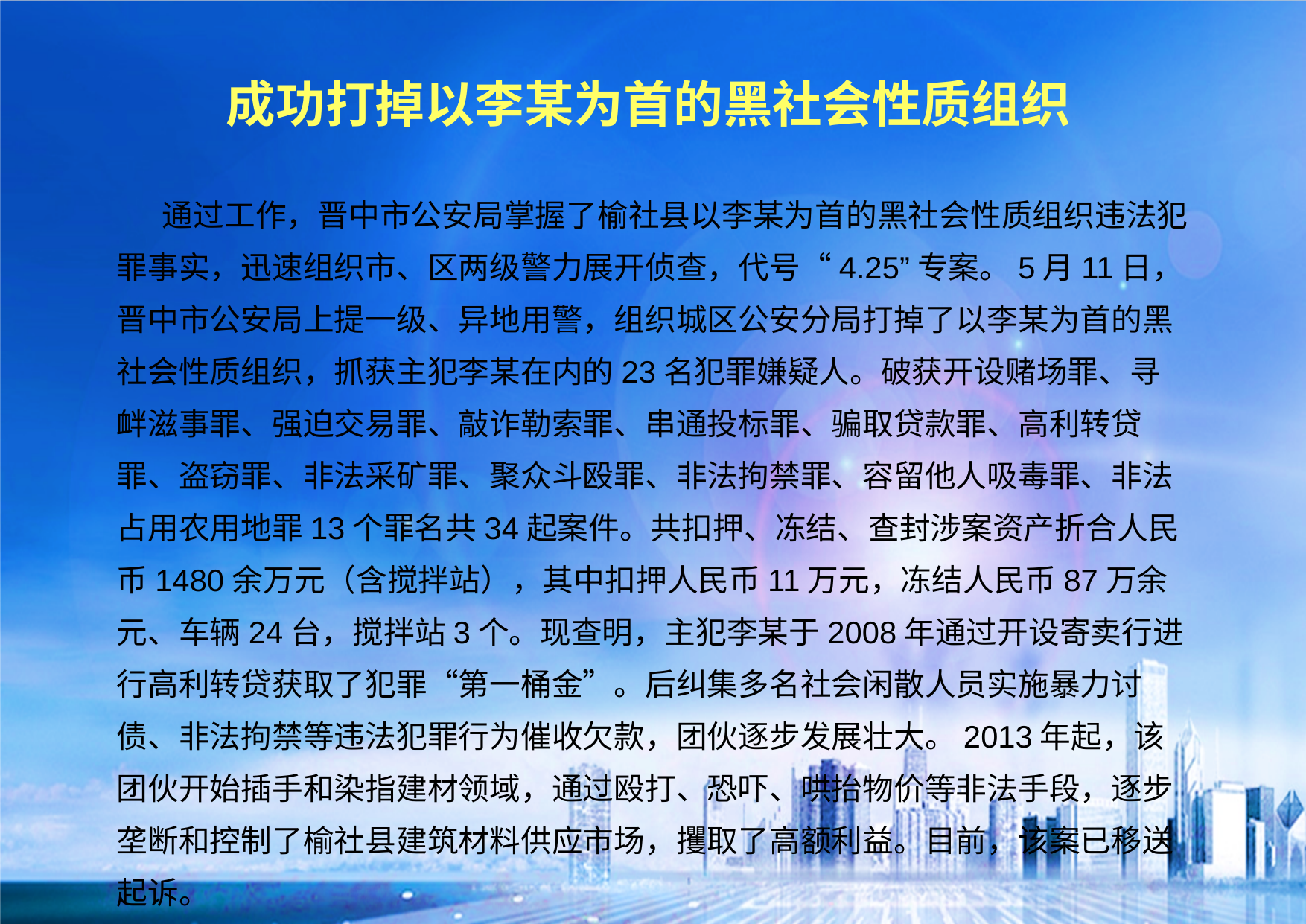

成功打掉以李某为首的黑社会性质组织
          通过工作，晋中市公安局掌握了榆社县以李某为首的黑社会性质组织违法犯罪事实，迅速组织市、区两级警力展开侦查，代号“4.25”专案。5月11日，晋中市公安局上提一级、异地用警，组织城区公安分局打掉了以李某为首的黑社会性质组织，抓获主犯李某在内的23名犯罪嫌疑人。破获开设赌场罪、寻衅滋事罪、强迫交易罪、敲诈勒索罪、串通投标罪、骗取贷款罪、高利转贷罪、盗窃罪、非法采矿罪、聚众斗殴罪、非法拘禁罪、容留他人吸毒罪、非法占用农用地罪13个罪名共34起案件。共扣押、冻结、查封涉案资产折合人民币1480余万元（含搅拌站），其中扣押人民币11万元，冻结人民币87万余元、车辆24台，搅拌站3个。现查明，主犯李某于2008年通过开设寄卖行进行高利转贷获取了犯罪“第一桶金”。后纠集多名社会闲散人员实施暴力讨债、非法拘禁等违法犯罪行为催收欠款，团伙逐步发展壮大。2013年起，该团伙开始插手和染指建材领域，通过殴打、恐吓、哄抬物价等非法手段，逐步垄断和控制了榆社县建筑材料供应市场，攫取了高额利益。目前，该案已移送起诉。